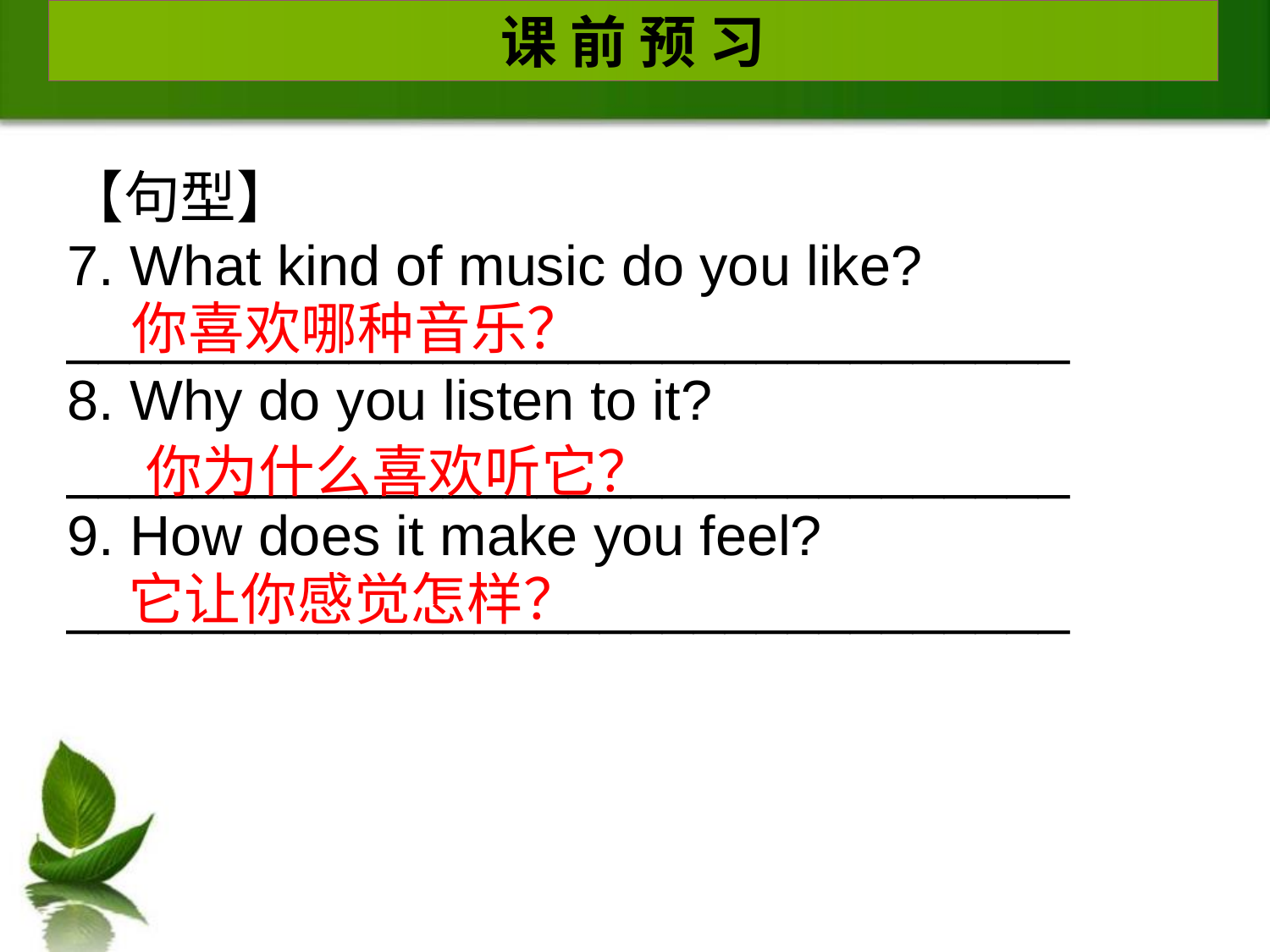

课 前 预 习
【句型】
7. What kind of music do you like?
________________________________
8. Why do you listen to it?
________________________________
9. How does it make you feel?
________________________________
你喜欢哪种音乐？
你为什么喜欢听它？
它让你感觉怎样？